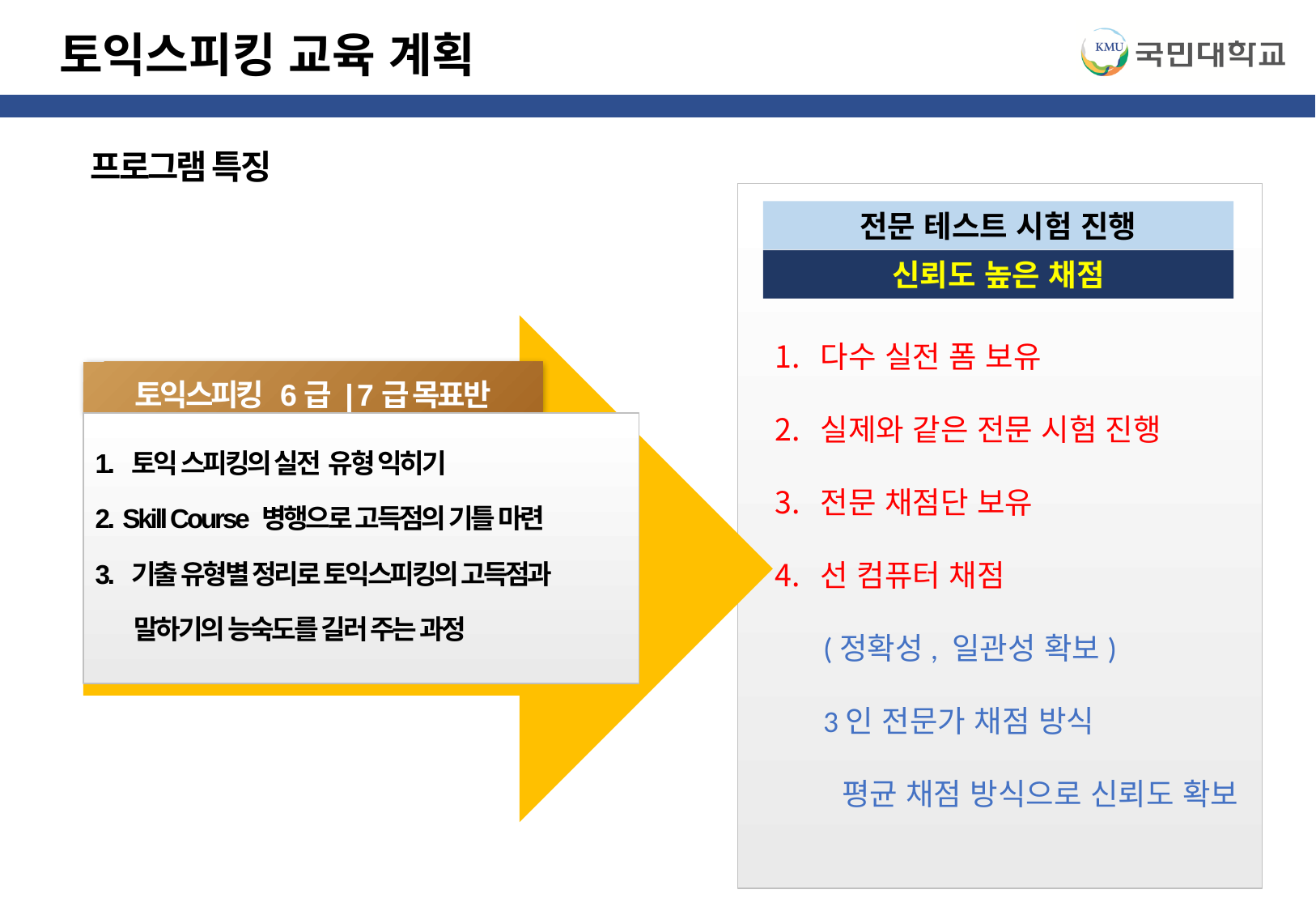

토익스피킹 교육 계획
프로그램 특징

전문 테스트 시험 진행

신뢰도 높은 채점
다수 실전 폼 보유
실제와 같은 전문 시험 진행
전문 채점단 보유
선 컴퓨터 채점
       (정확성, 일관성 확보)
       3인 전문가 채점 방식
       평균 채점 방식으로 신뢰도 확보
토익스피킹 6급 | 7급 목표반

1.  토익 스피킹의 실전  유형 익히기
2.  Skill Course 병행으로 고득점의 기틀 마련
3.  기출 유형별 정리로 토익스피킹의 고득점과
      말하기의 능숙도를 길러 주는 과정